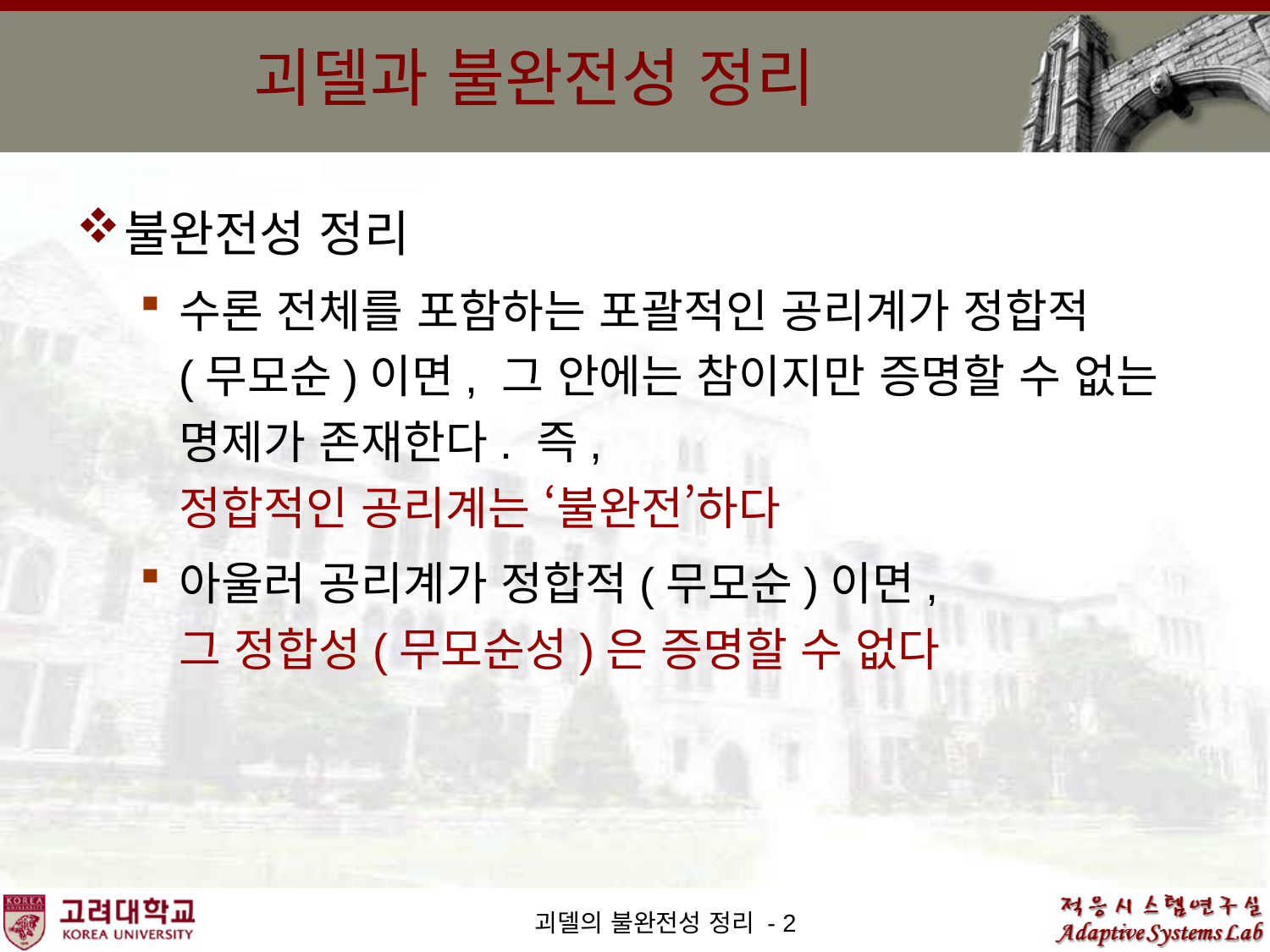

# 괴델과 불완전성 정리
불완전성 정리
수론 전체를 포함하는 포괄적인 공리계가 정합적
(무모순)이면, 그 안에는 참이지만 증명할 수 없는 명제가 존재한다. 즉,
정합적인 공리계는 ‘불완전’하다
아울러 공리계가 정합적(무모순)이면,
그 정합성(무모순성)은 증명할 수 없다
괴델의 불완전성 정리 - 2